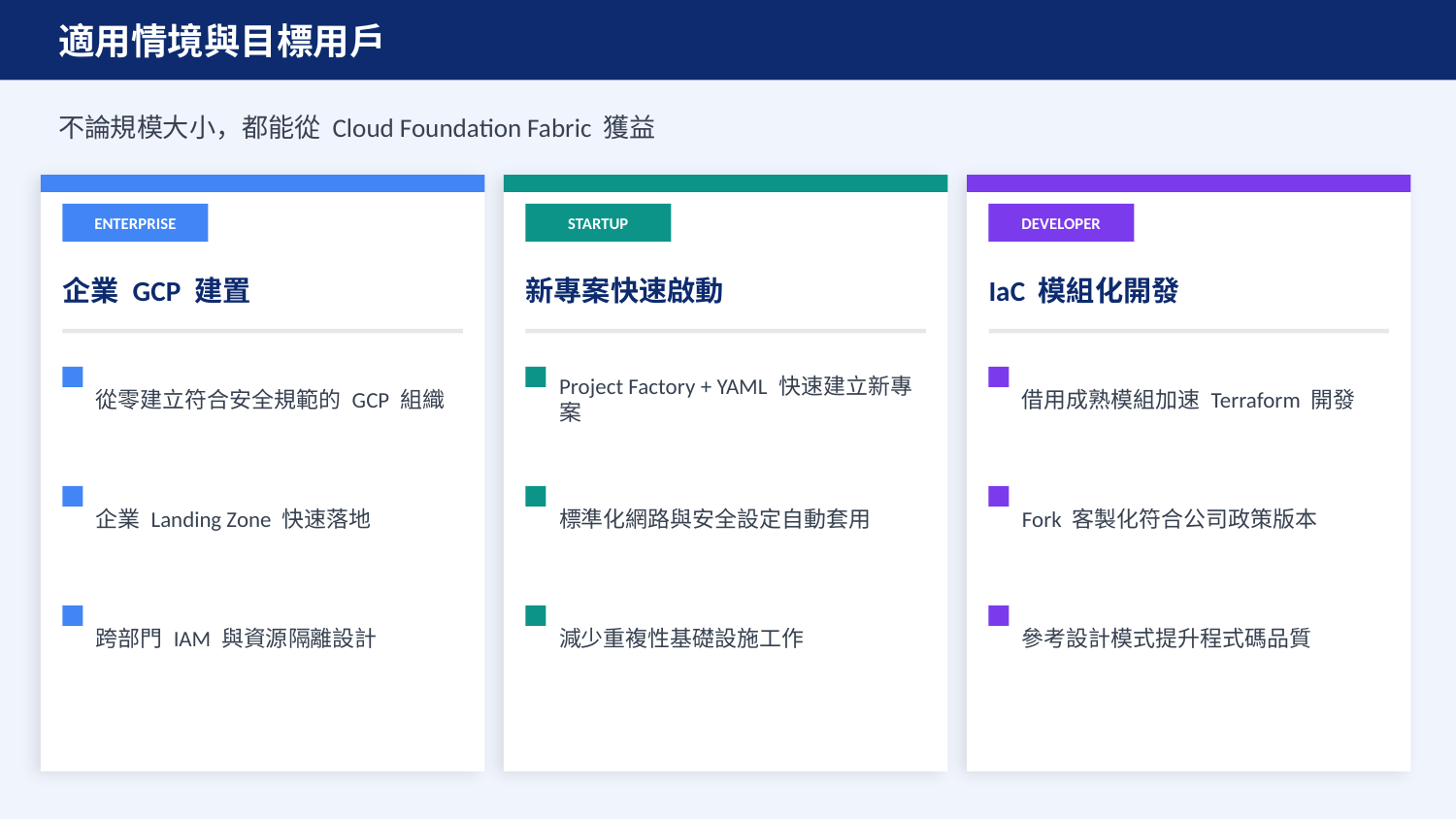

適用情境與目標用戶
不論規模大小，都能從 Cloud Foundation Fabric 獲益

ENTERPRISE

STARTUP

DEVELOPER
企業 GCP 建置
新專案快速啟動
IaC 模組化開發

從零建立符合安全規範的 GCP 組織
Project Factory + YAML 快速建立新專案
借用成熟模組加速 Terraform 開發

企業 Landing Zone 快速落地
標準化網路與安全設定自動套用
Fork 客製化符合公司政策版本

跨部門 IAM 與資源隔離設計
減少重複性基礎設施工作
參考設計模式提升程式碼品質